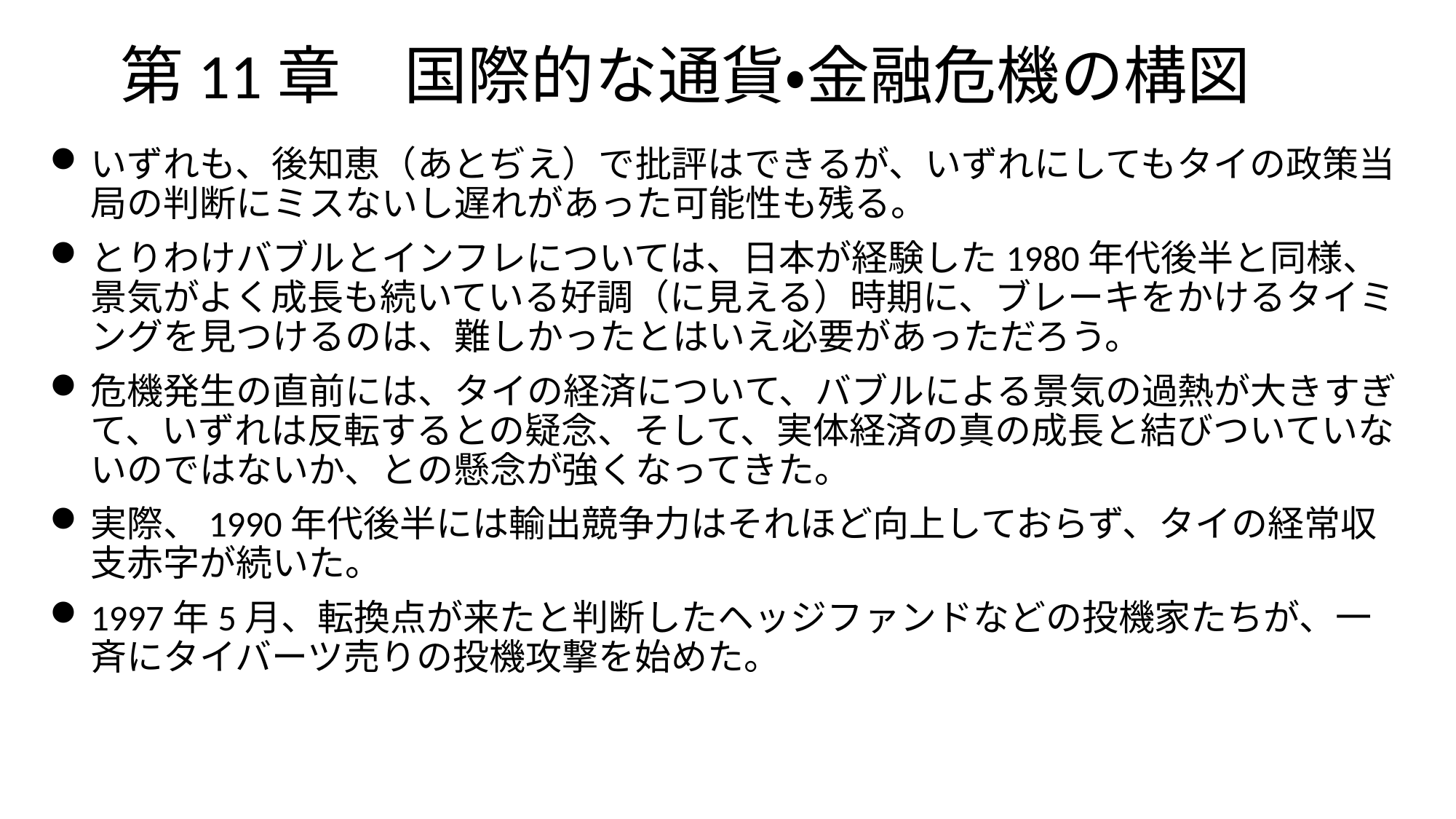

# 第11章　国際的な通貨・金融危機の構図
いずれも、後知恵（あとぢえ）で批評はできるが、いずれにしてもタイの政策当局の判断にミスないし遅れがあった可能性も残る。
とりわけバブルとインフレについては、日本が経験した1980年代後半と同様、景気がよく成長も続いている好調（に見える）時期に、ブレーキをかけるタイミングを見つけるのは、難しかったとはいえ必要があっただろう。
危機発生の直前には、タイの経済について、バブルによる景気の過熱が大きすぎて、いずれは反転するとの疑念、そして、実体経済の真の成長と結びついていないのではないか、との懸念が強くなってきた。
実際、1990年代後半には輸出競争力はそれほど向上しておらず、タイの経常収支赤字が続いた。
1997年5月、転換点が来たと判断したヘッジファンドなどの投機家たちが、一斉にタイバーツ売りの投機攻撃を始めた。